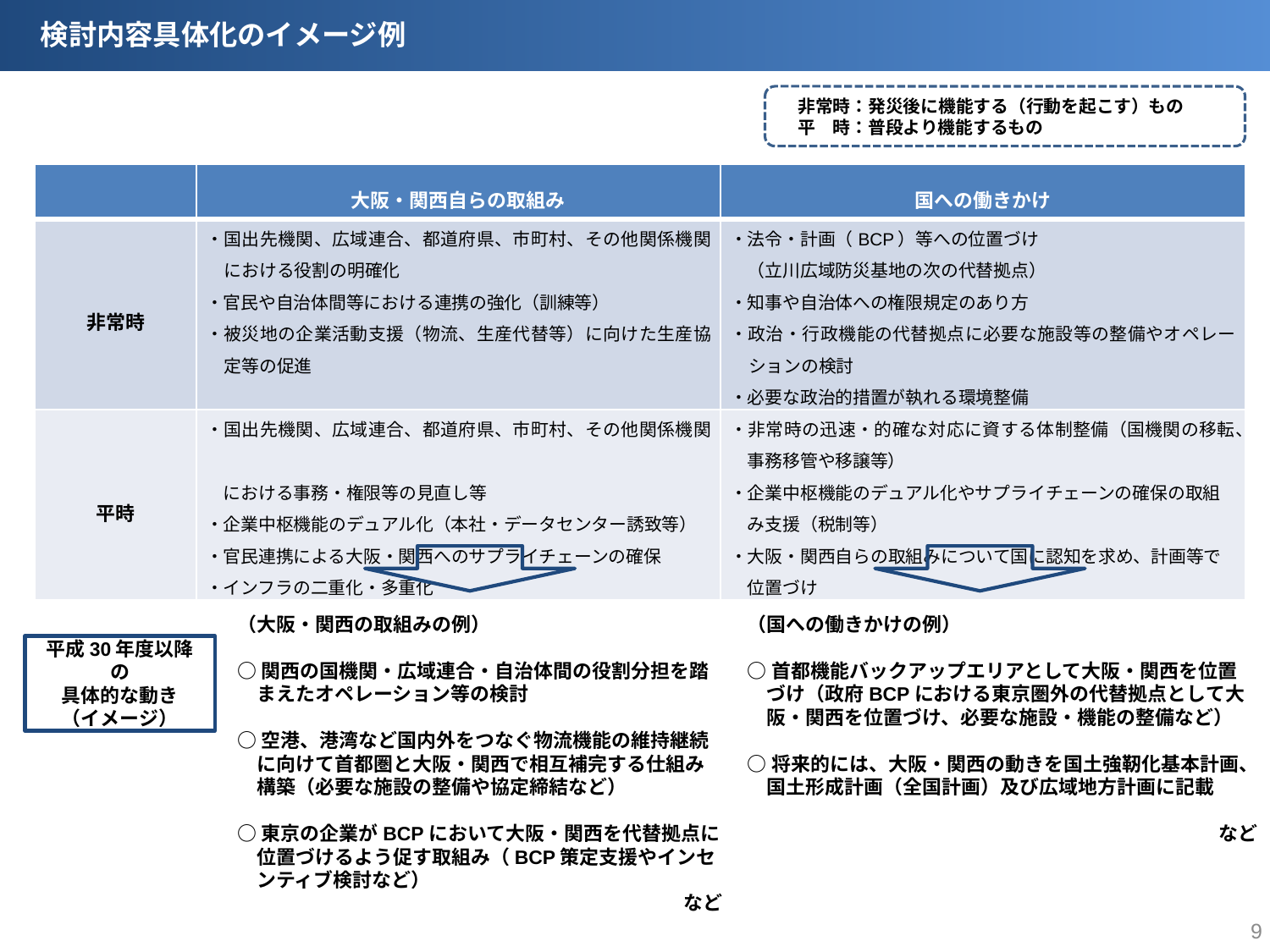

検討内容具体化のイメージ例
　非常時：発災後に機能する（行動を起こす）もの
　平　時：普段より機能するもの
|  | 大阪・関西自らの取組み | 国への働きかけ |
| --- | --- | --- |
| 非常時 | ・国出先機関、広域連合、都道府県、市町村、その他関係機関における役割の明確化 ・官民や自治体間等における連携の強化（訓練等） ・被災地の企業活動支援（物流、生産代替等）に向けた生産協定等の促進 | ・法令・計画（BCP）等への位置づけ 　（立川広域防災基地の次の代替拠点） ・知事や自治体への権限規定のあり方 ・政治・行政機能の代替拠点に必要な施設等の整備やオペレーションの検討 ・必要な政治的措置が執れる環境整備 |
| 平時 | ・国出先機関、広域連合、都道府県、市町村、その他関係機関　 　における事務・権限等の見直し等 ・企業中枢機能のデュアル化（本社・データセンター誘致等） ・官民連携による大阪・関西へのサプライチェーンの確保 ・インフラの二重化・多重化 | ・非常時の迅速・的確な対応に資する体制整備（国機関の移転、 　事務移管や移譲等） ・企業中枢機能のデュアル化やサプライチェーンの確保の取組 　み支援（税制等） ・大阪・関西自らの取組みについて国に認知を求め、計画等で 　位置づけ |

（大阪・関西の取組みの例）

○関西の国機関・広域連合・自治体間の役割分担を踏
　まえたオペレーション等の検討

○空港、港湾など国内外をつなぐ物流機能の維持継続
　に向けて首都圏と大阪・関西で相互補完する仕組み
　構築（必要な施設の整備や協定締結など）

○東京の企業がBCPにおいて大阪・関西を代替拠点に
　位置づけるよう促す取組み（BCP策定支援やインセ
　ンティブ検討など）
など
（国への働きかけの例）

○首都機能バックアップエリアとして大阪・関西を位置
　づけ（政府BCPにおける東京圏外の代替拠点として大
　阪・関西を位置づけ、必要な施設・機能の整備など）

○将来的には、大阪・関西の動きを国土強靭化基本計画、
　国土形成計画（全国計画）及び広域地方計画に記載

など

平成30年度以降の
具体的な動き
（イメージ）
9